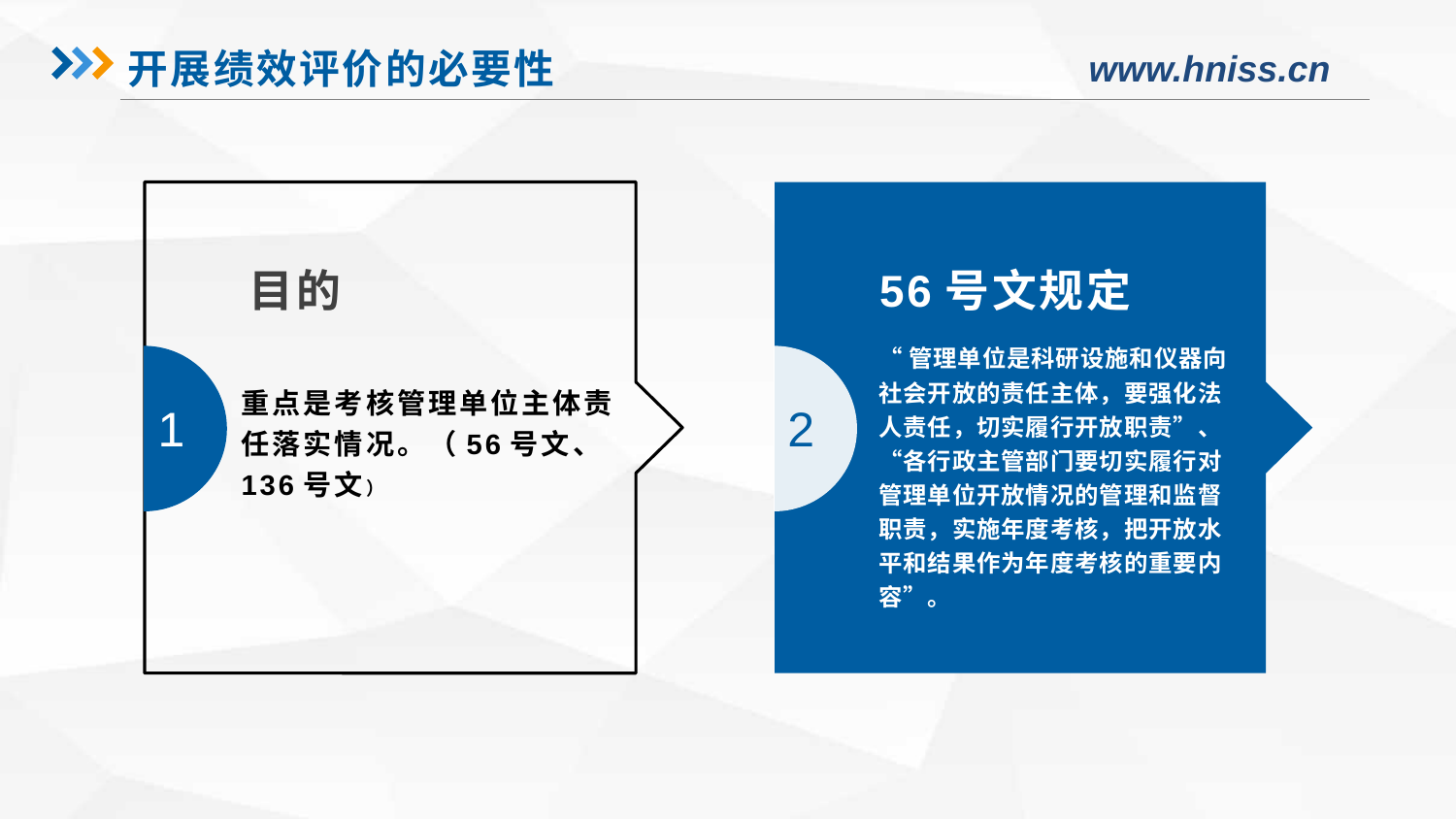

开展绩效评价的必要性

目的
56号文规定
重点是考核管理单位主体责任落实情况。（56号文、136号文）
“管理单位是科研设施和仪器向社会开放的责任主体，要强化法人责任，切实履行开放职责”、“各行政主管部门要切实履行对管理单位开放情况的管理和监督职责，实施年度考核，把开放水平和结果作为年度考核的重要内容”。

1
2